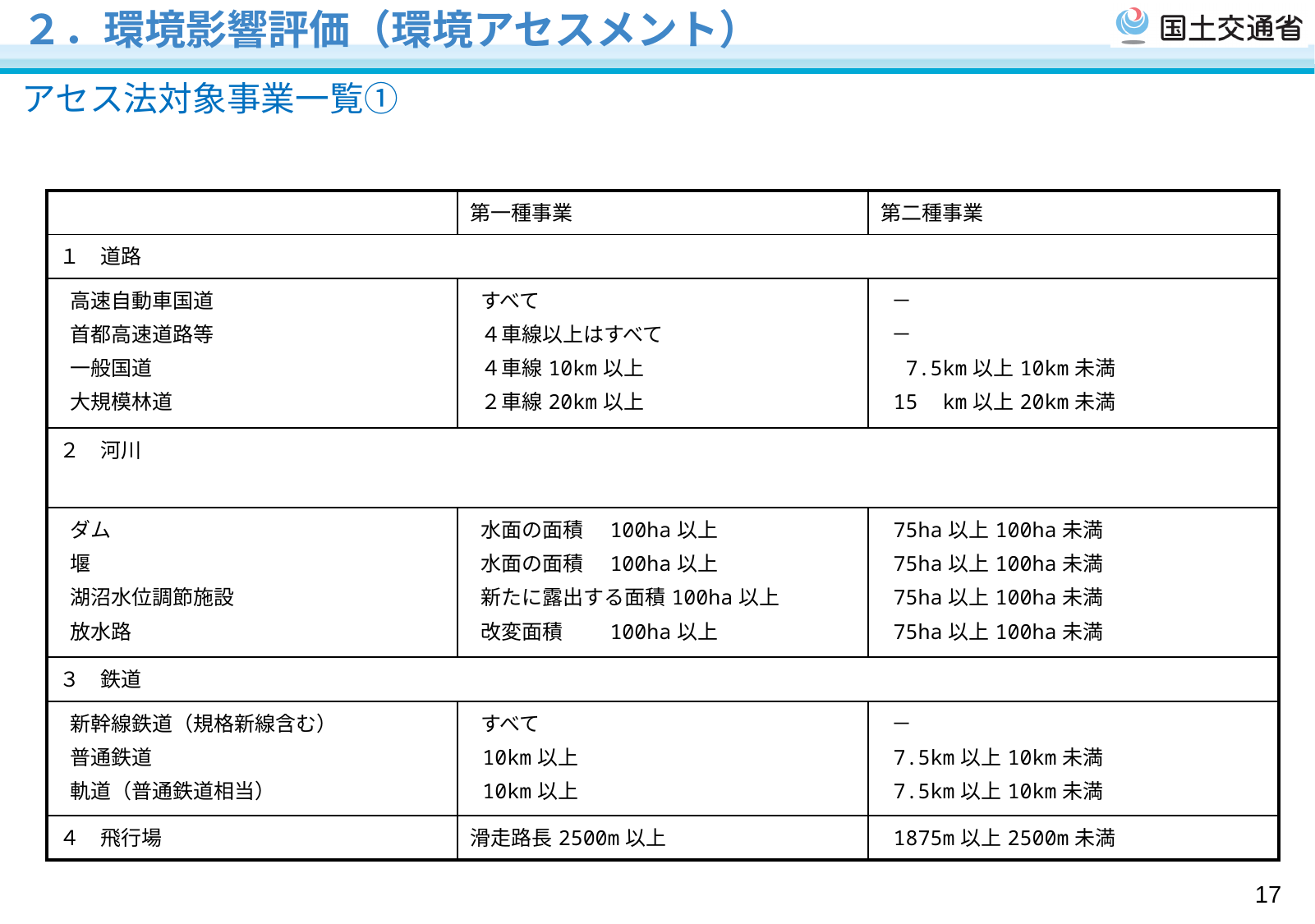

２．環境影響評価（環境アセスメント）
アセス法対象事業一覧①
|  | 第一種事業 | 第二種事業 |
| --- | --- | --- |
| １　道路 |  |  |
| 高速自動車国道 首都高速道路等 一般国道 大規模林道 | すべて ４車線以上はすべて ４車線10km以上 ２車線20km以上 | － － 7.5km以上10km未満 15 km以上20km未満 |
| ２　河川 |  |  |
| ダム 堰 湖沼水位調節施設 放水路 | 水面の面積　100ha以上 水面の面積　100ha以上 新たに露出する面積100ha以上 改変面積　　100ha以上 | 75ha以上100ha未満 75ha以上100ha未満 75ha以上100ha未満 75ha以上100ha未満 |
| ３　鉄道 |  |  |
| 新幹線鉄道（規格新線含む） 普通鉄道 軌道（普通鉄道相当） | すべて 10km以上 10km以上 | － 7.5km以上10km未満 7.5km以上10km未満 |
| ４　飛行場 | 滑走路長2500m以上 | 1875m以上2500m未満 |
17